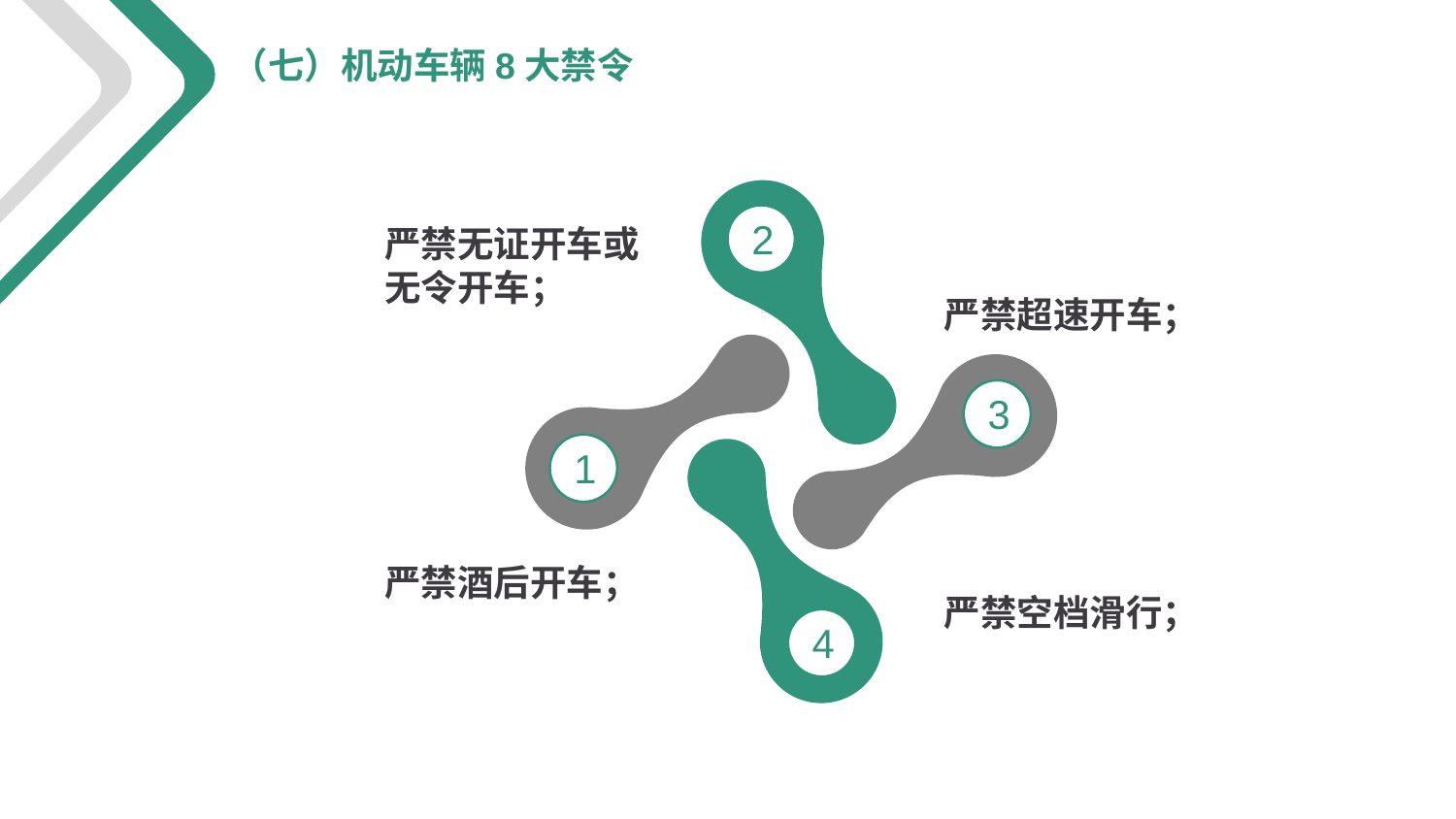

（七）机动车辆8大禁令
2

3

1

4
严禁无证开车或无令开车；
严禁超速开车；
严禁酒后开车；
严禁空档滑行；